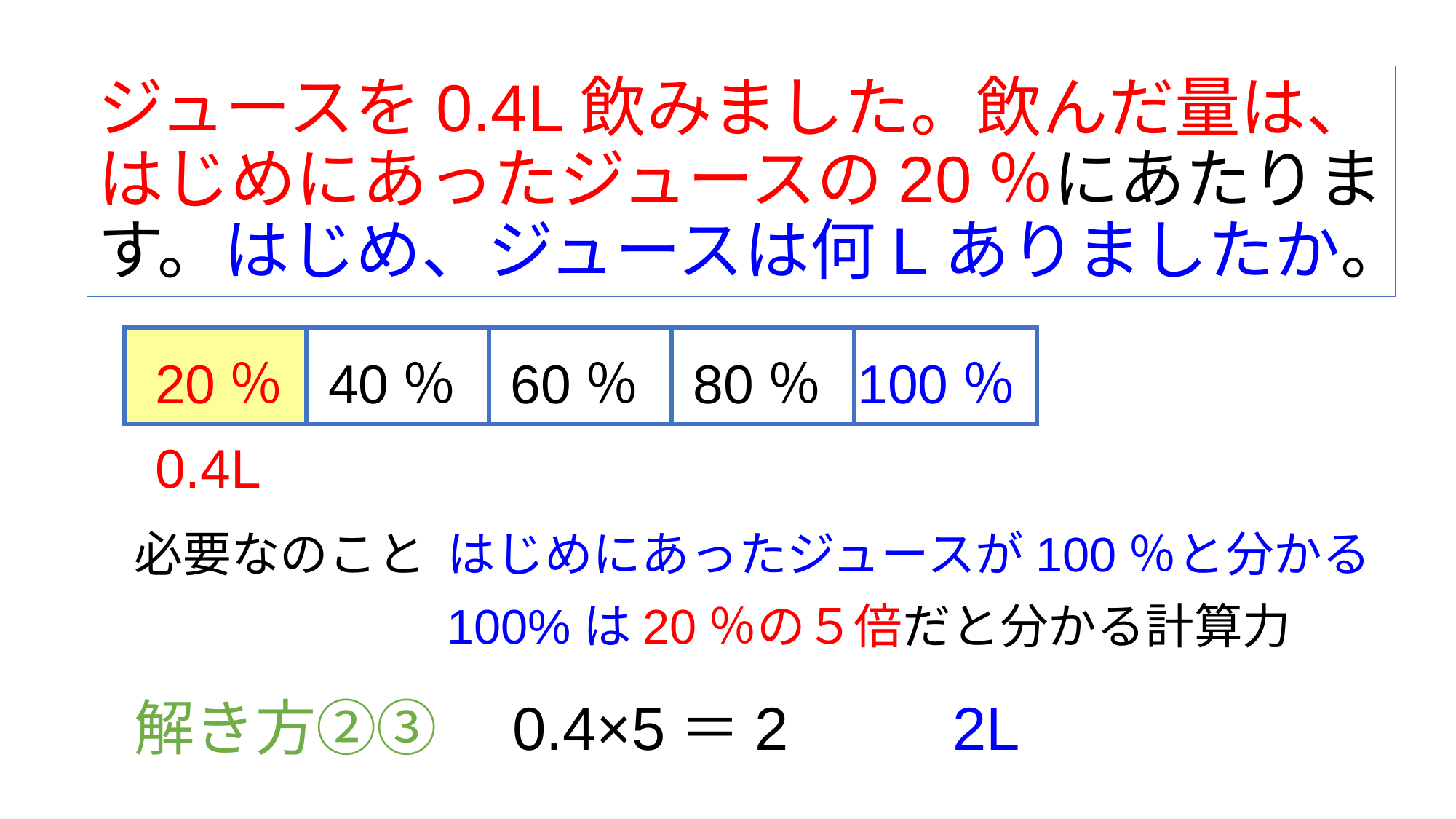

# ジュースを0.4L飲みました。飲んだ量は、 はじめにあったジュースの20％にあたります。はじめ、ジュースは何Lありましたか。

20％
40％
60％
80％
100％
0.4L
はじめにあったジュースが100％と分かる
必要なのこと
100%は20％の５倍だと分かる計算力
解き方②③　0.4×5＝2　　 2L